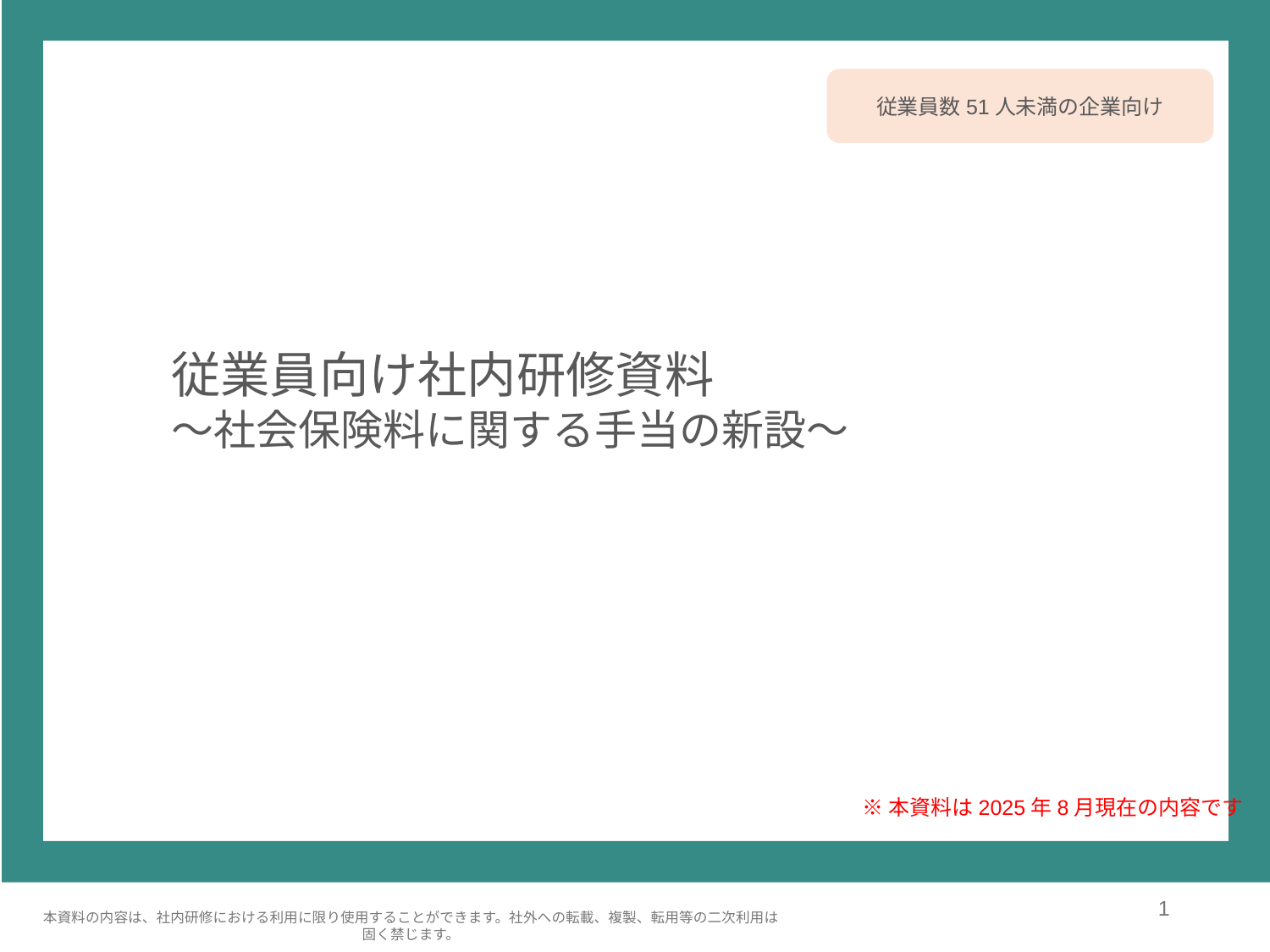

従業員数51人未満の企業向け
# 従業員向け社内研修資料 ～社会保険料に関する手当の新設～
※本資料は2025年8月現在の内容です
1
本資料の内容は、社内研修における利用に限り使用することができます。社外への転載、複製、転用等の二次利用は固く禁じます。